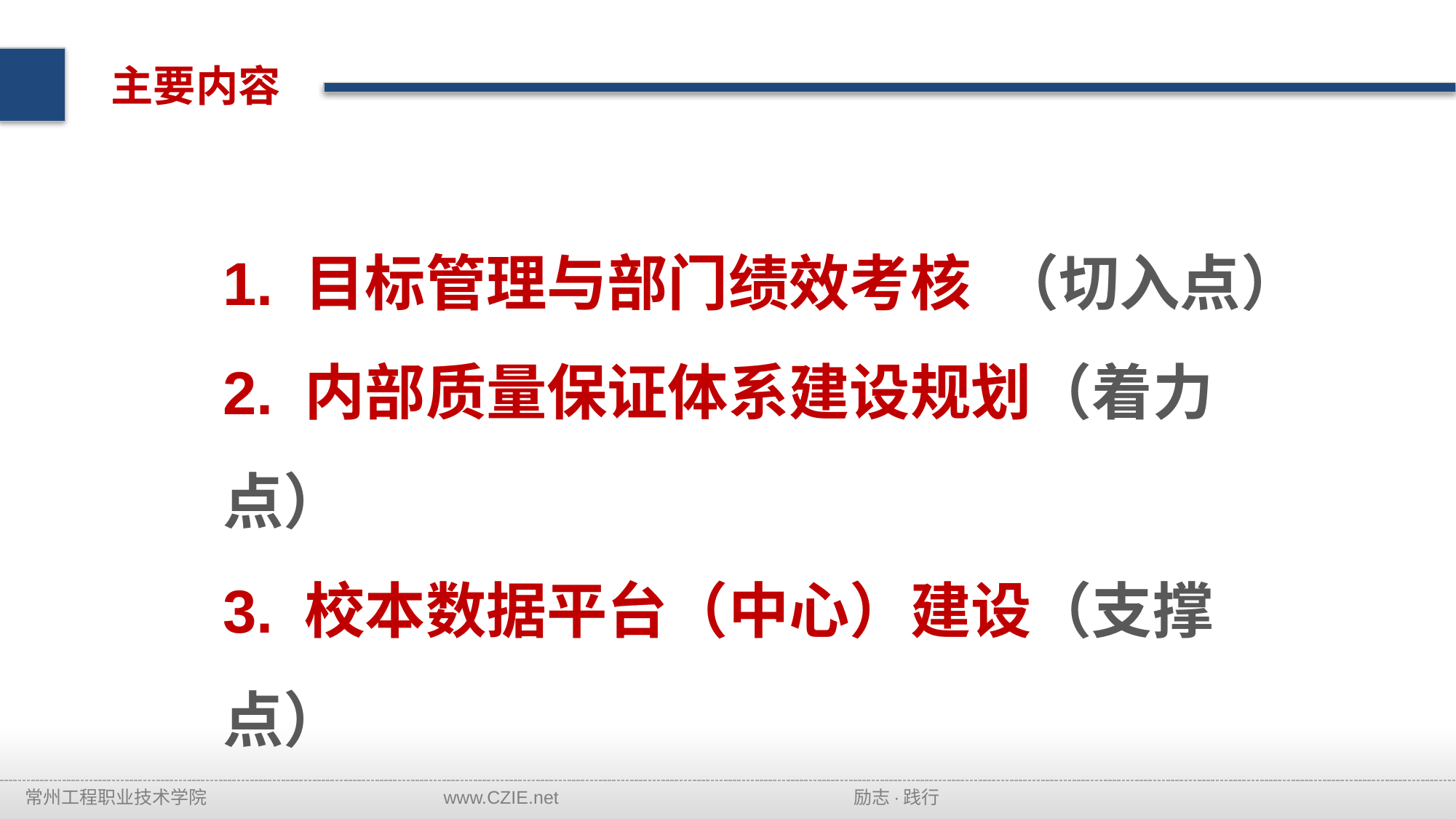

主要内容

1. 目标管理与部门绩效考核  （切入点）
2. 内部质量保证体系建设规划（着力点）
3. 校本数据平台（中心）建设（支撑点）